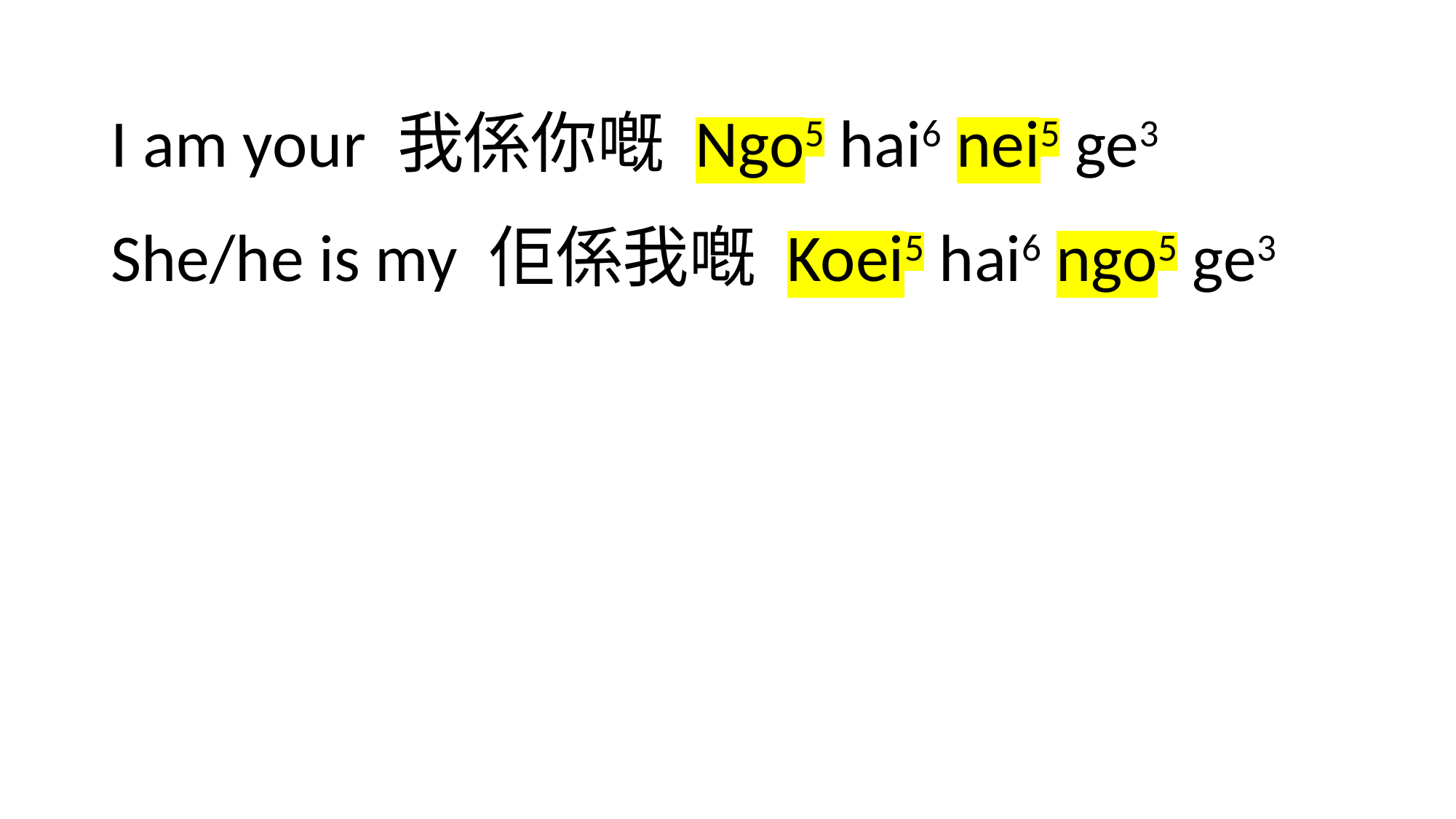

# I am your 我係你嘅 Ngo5 hai6 nei5 ge3
She/he is my 佢係我嘅 Koei5 hai6 ngo5 ge3